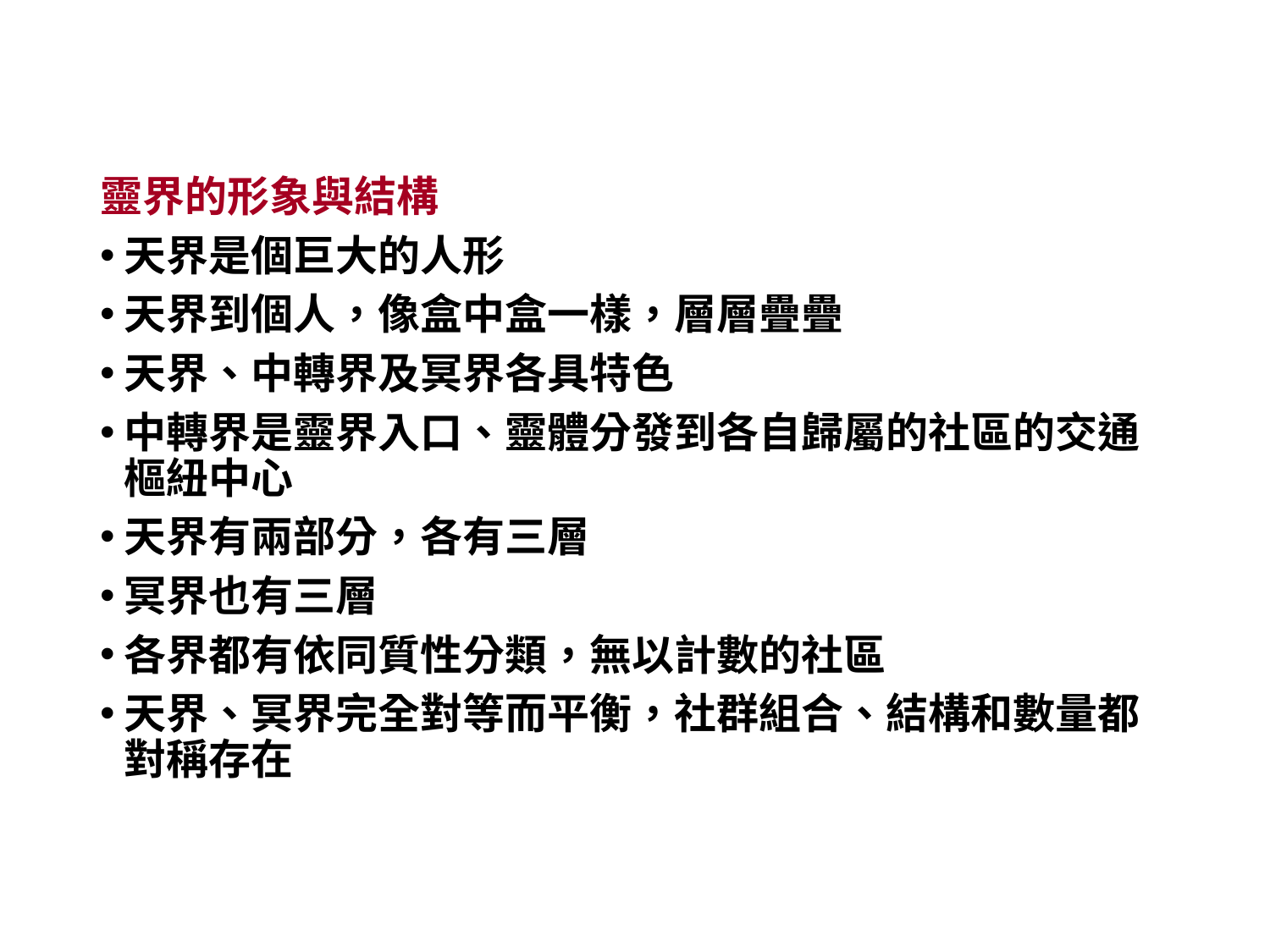

#
靈界的形象與結構
天界是個巨大的人形
天界到個人，像盒中盒一樣，層層疊疊
天界、中轉界及冥界各具特色
中轉界是靈界入口、靈體分發到各自歸屬的社區的交通樞紐中心
天界有兩部分，各有三層
冥界也有三層
各界都有依同質性分類，無以計數的社區
天界、冥界完全對等而平衡，社群組合、結構和數量都對稱存在